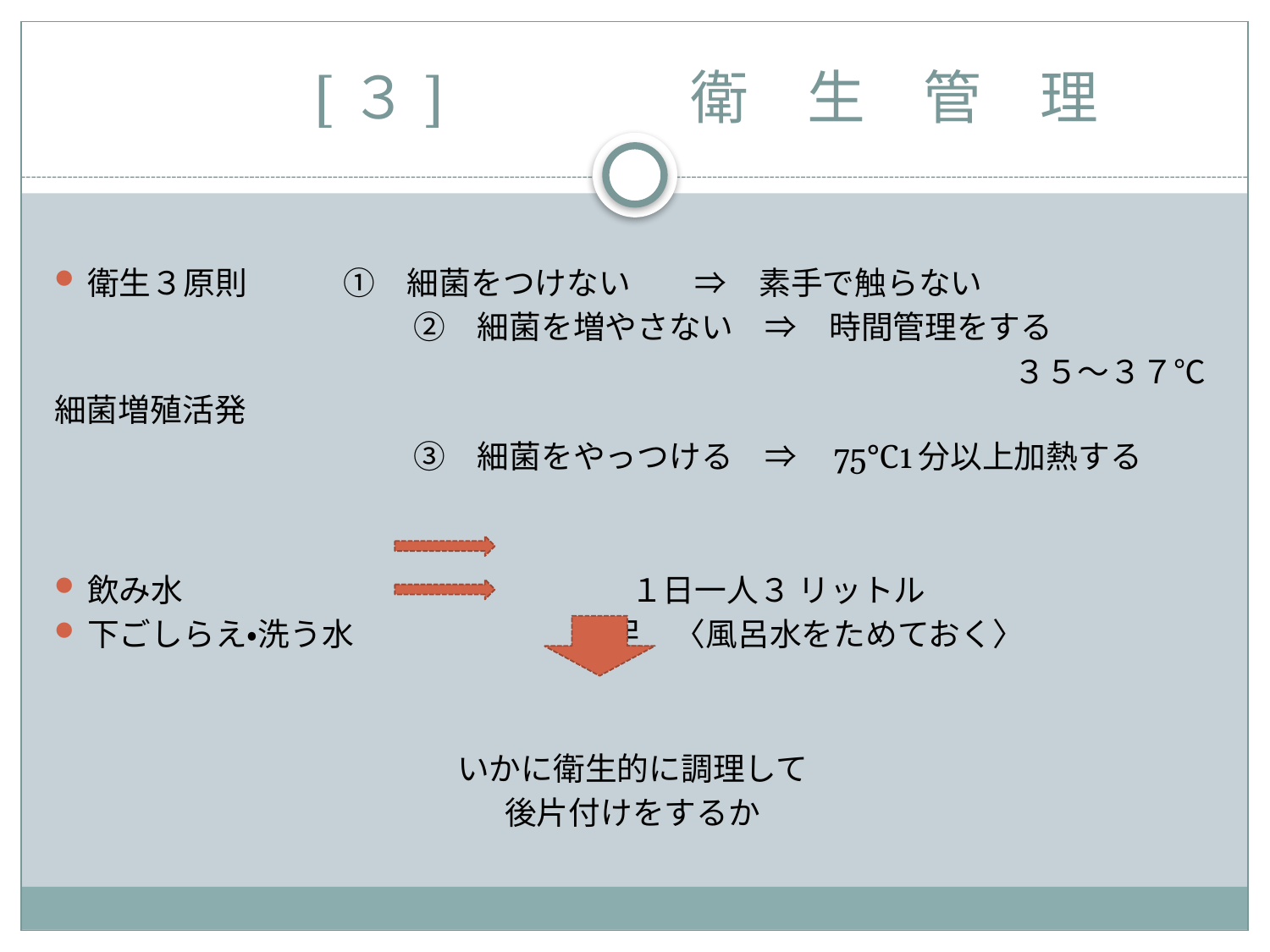

# [３]　　　　衛　生　管　理

衛生３原則　　　①　細菌をつけない　　⇒　素手で触らない
　　　　　　　　　　　 ②　細菌を増やさない　⇒　時間管理をする
　　　　　　　　　　　　　　　　　　　　　　　　　　　　　　３５～３７℃細菌増殖活発
　　　　　　　　　　　 ③　細菌をやっつける　⇒　75℃1分以上加熱する

飲み水　　　　　　　　　　　　　　１日一人３ リットル
下ごしらえ・洗う水　　　　　　　不足　〈風呂水をためておく〉

いかに衛生的に調理して
後片付けをするか